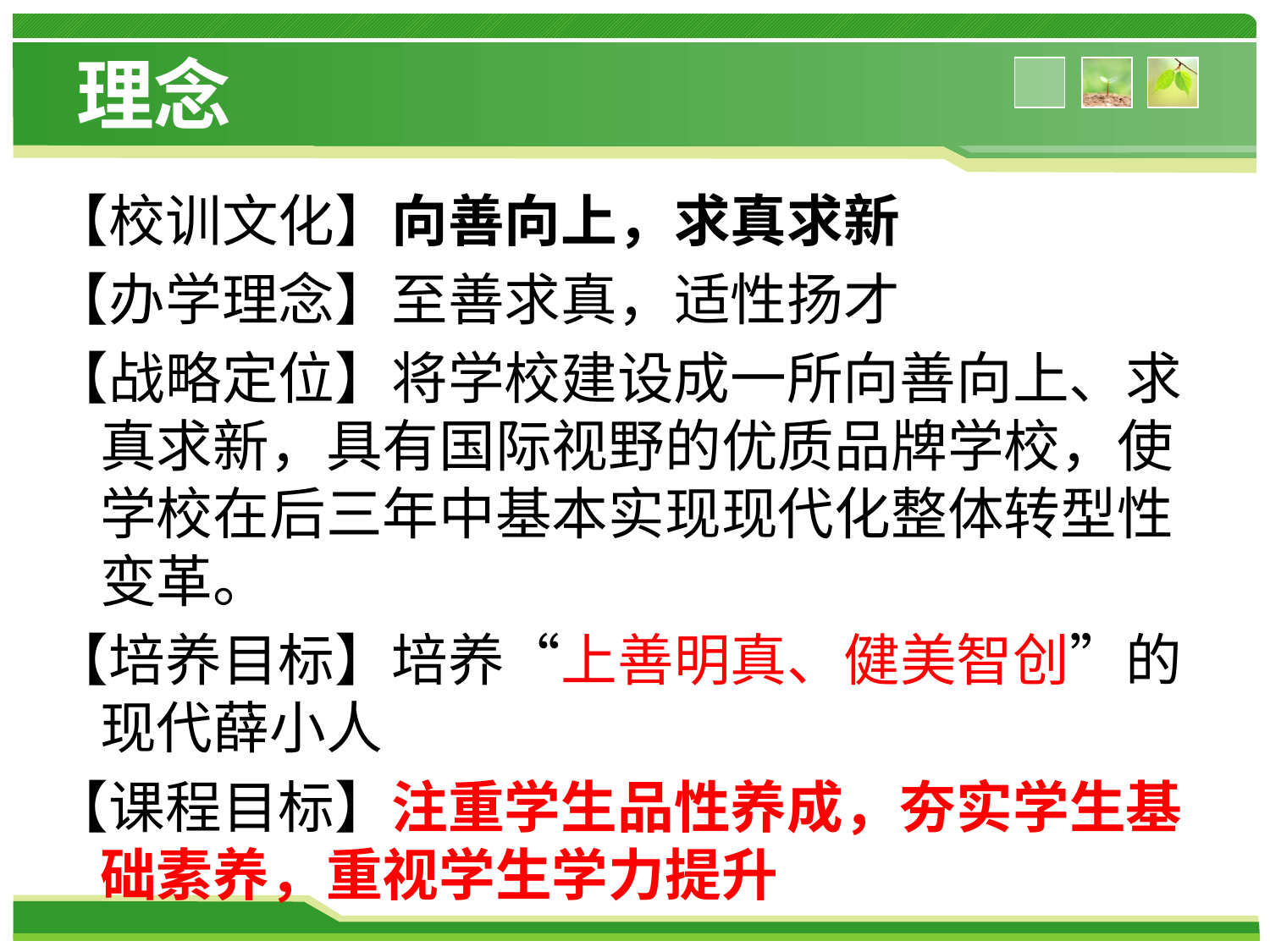

# 理念
【校训文化】向善向上，求真求新
【办学理念】至善求真，适性扬才
【战略定位】将学校建设成一所向善向上、求真求新，具有国际视野的优质品牌学校，使学校在后三年中基本实现现代化整体转型性变革。
【培养目标】培养“上善明真、健美智创”的现代薛小人
【课程目标】注重学生品性养成，夯实学生基础素养，重视学生学力提升